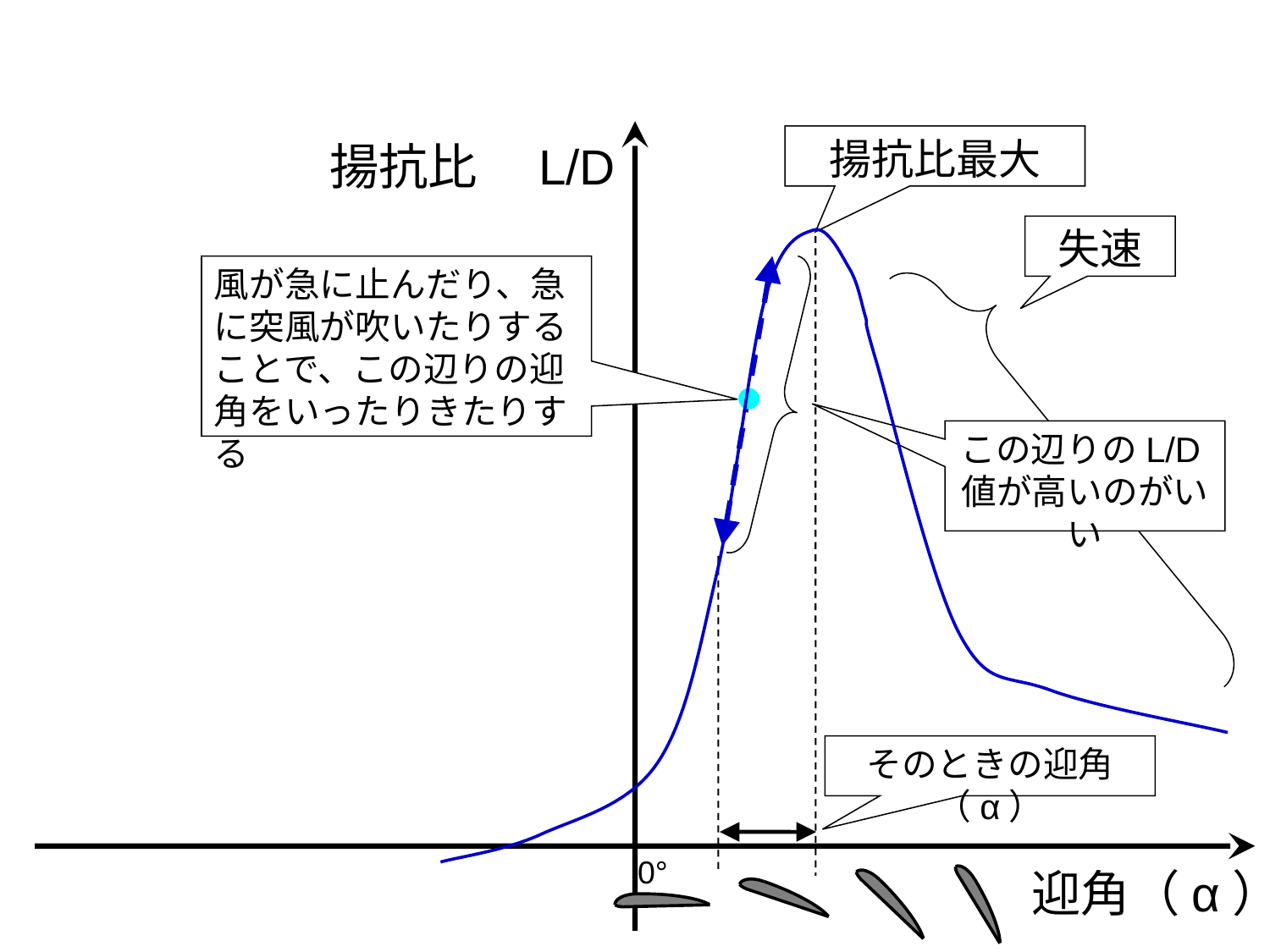

揚抗比最大
揚抗比　L/D

失速

風が急に止んだり、急に突風が吹いたりすることで、この辺りの迎角をいったりきたりする

この辺りのL/D値が高いのがいい

そのときの迎角（α）

0°

迎角（α）